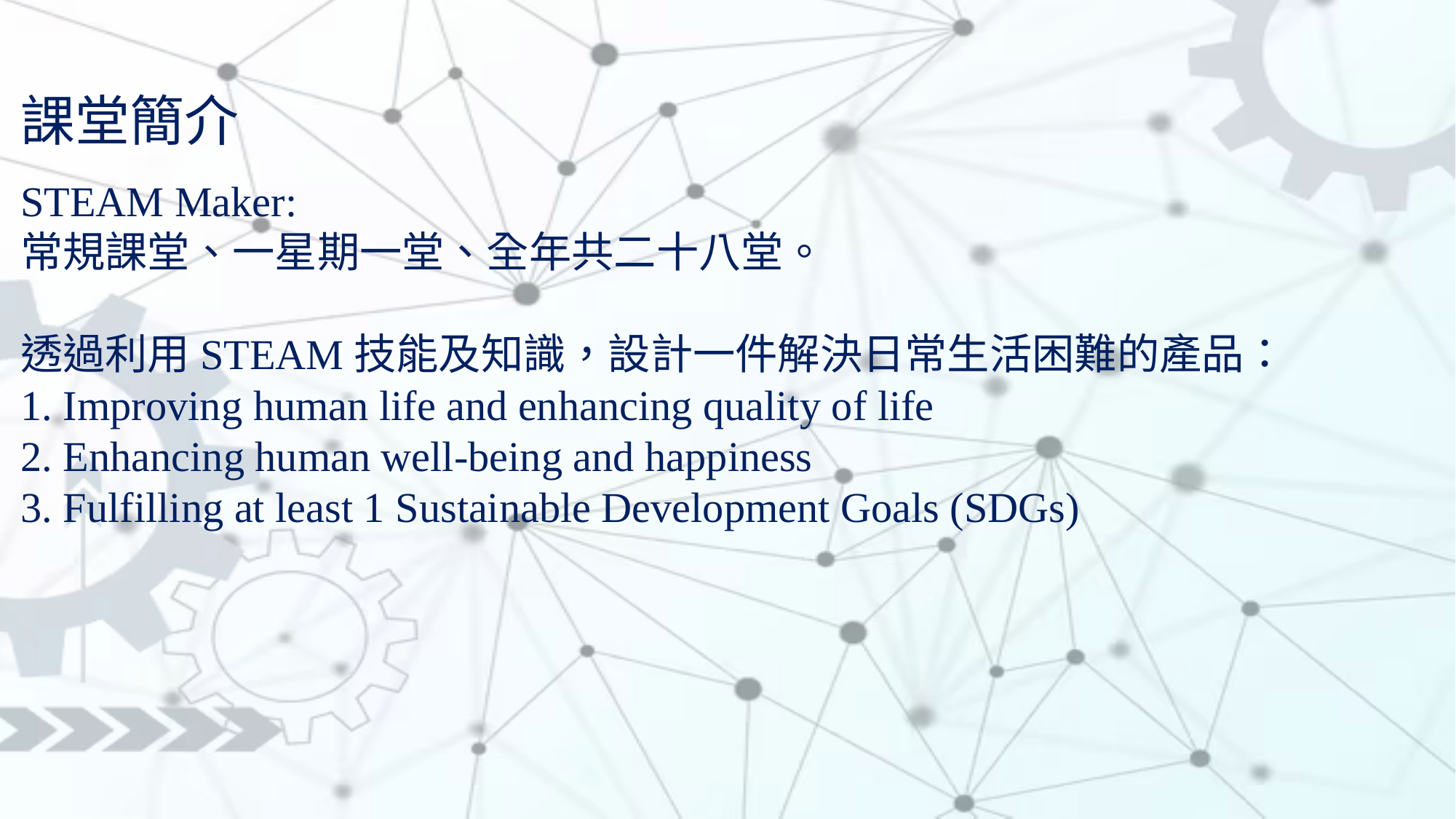

課堂簡介
STEAM Maker:
常規課堂、一星期一堂、全年共二十八堂。

透過利用STEAM技能及知識，設計一件解決日常生活困難的產品：
1.	Improving human life and enhancing quality of life
2.	Enhancing human well-being and happiness
3.	Fulfilling at least 1 Sustainable Development Goals (SDGs)